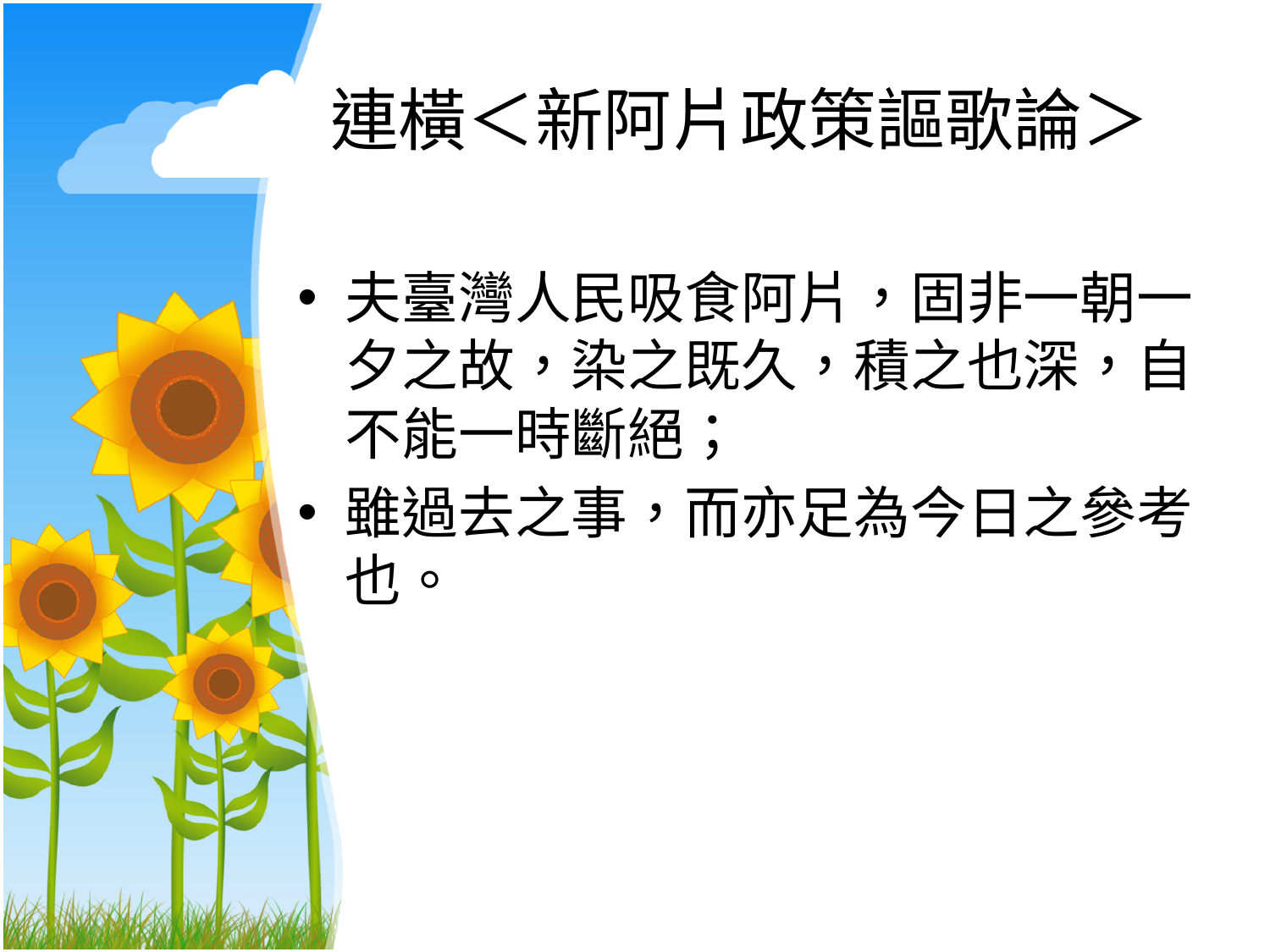

# 連橫＜新阿片政策謳歌論＞
夫臺灣人民吸食阿片，固非一朝一夕之故，染之既久，積之也深，自不能一時斷絕；
雖過去之事，而亦足為今日之參考也。